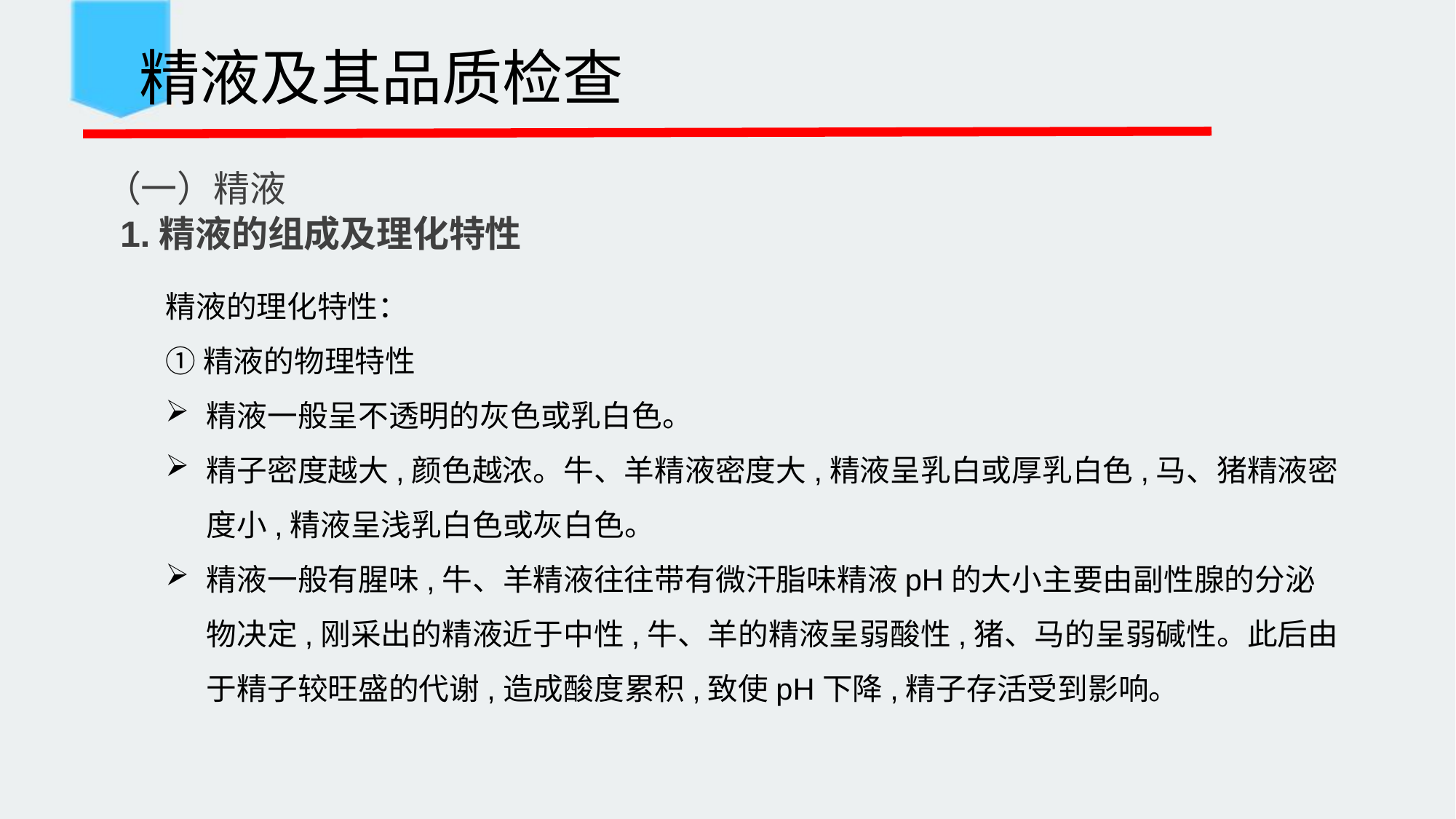

精液及其品质检查
  （一）精液
    1.精液的组成及理化特性
精液的理化特性：
①精液的物理特性
精液一般呈不透明的灰色或乳白色。
精子密度越大,颜色越浓。牛、羊精液密度大,精液呈乳白或厚乳白色,马、猪精液密度小,精液呈浅乳白色或灰白色。
精液一般有腥味,牛、羊精液往往带有微汗脂味精液pH的大小主要由副性腺的分泌物决定,刚采出的精液近于中性,牛、羊的精液呈弱酸性,猪、马的呈弱碱性。此后由于精子较旺盛的代谢,造成酸度累积,致使pH下降,精子存活受到影响。